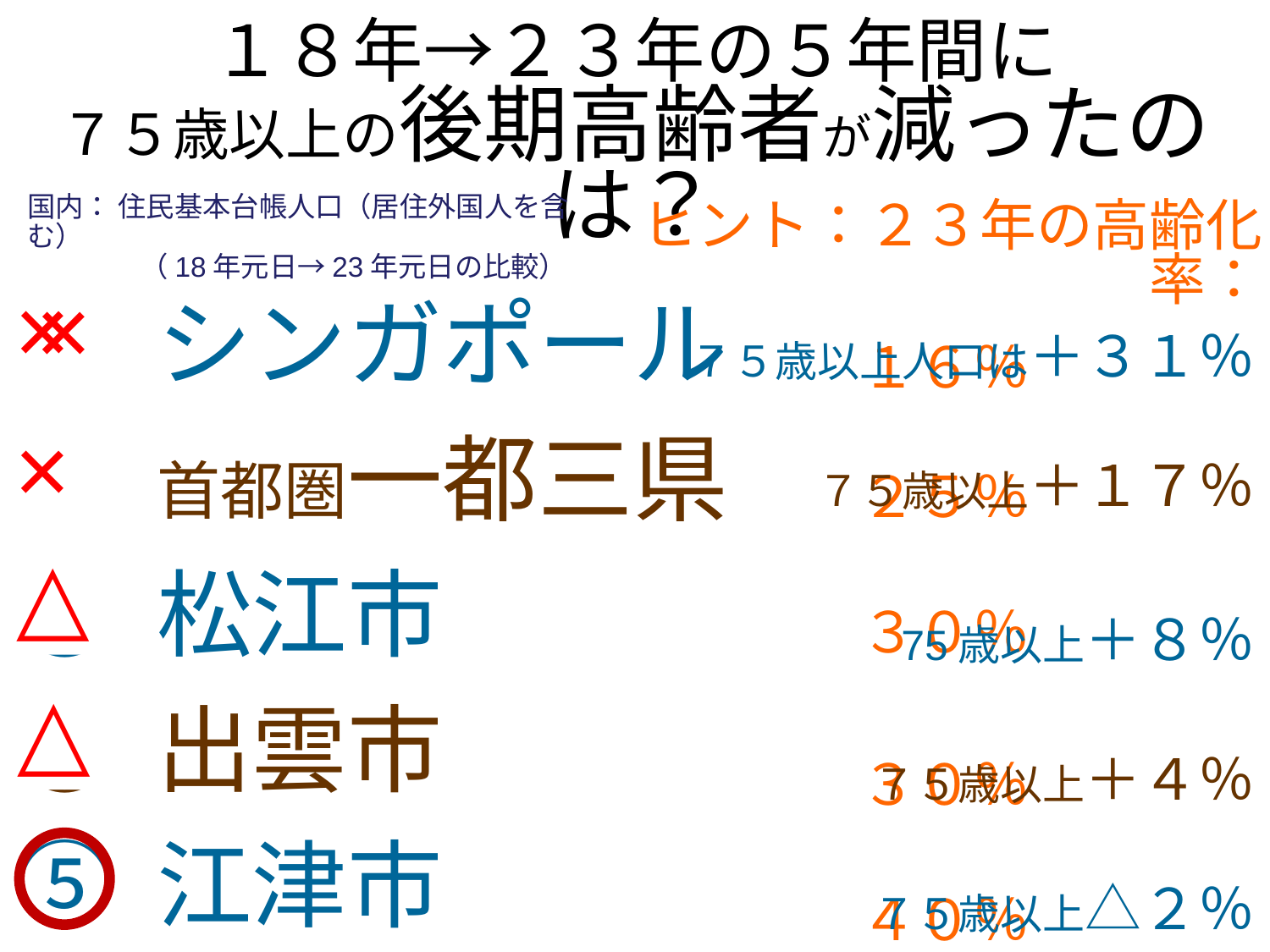

１８年→２３年の５年間に
７５歳以上の後期高齢者が減ったのは？
国内： 住民基本台帳人口（居住外国人を含む）
　　　　（18年元日→23年元日の比較）

ヒント：２３年の高齢化率：
１６％

２５％

３０％

３０％

４０％
① シンガポール
② 首都圏一都三県
③ 松江市
④ 出雲市
⑤ 江津市
×
×
７５歳以上人口は＋３１％

７５歳以上＋１７％

75歳以上＋８％

７５歳以上＋４％

７５歳以上△２％

×
△
△